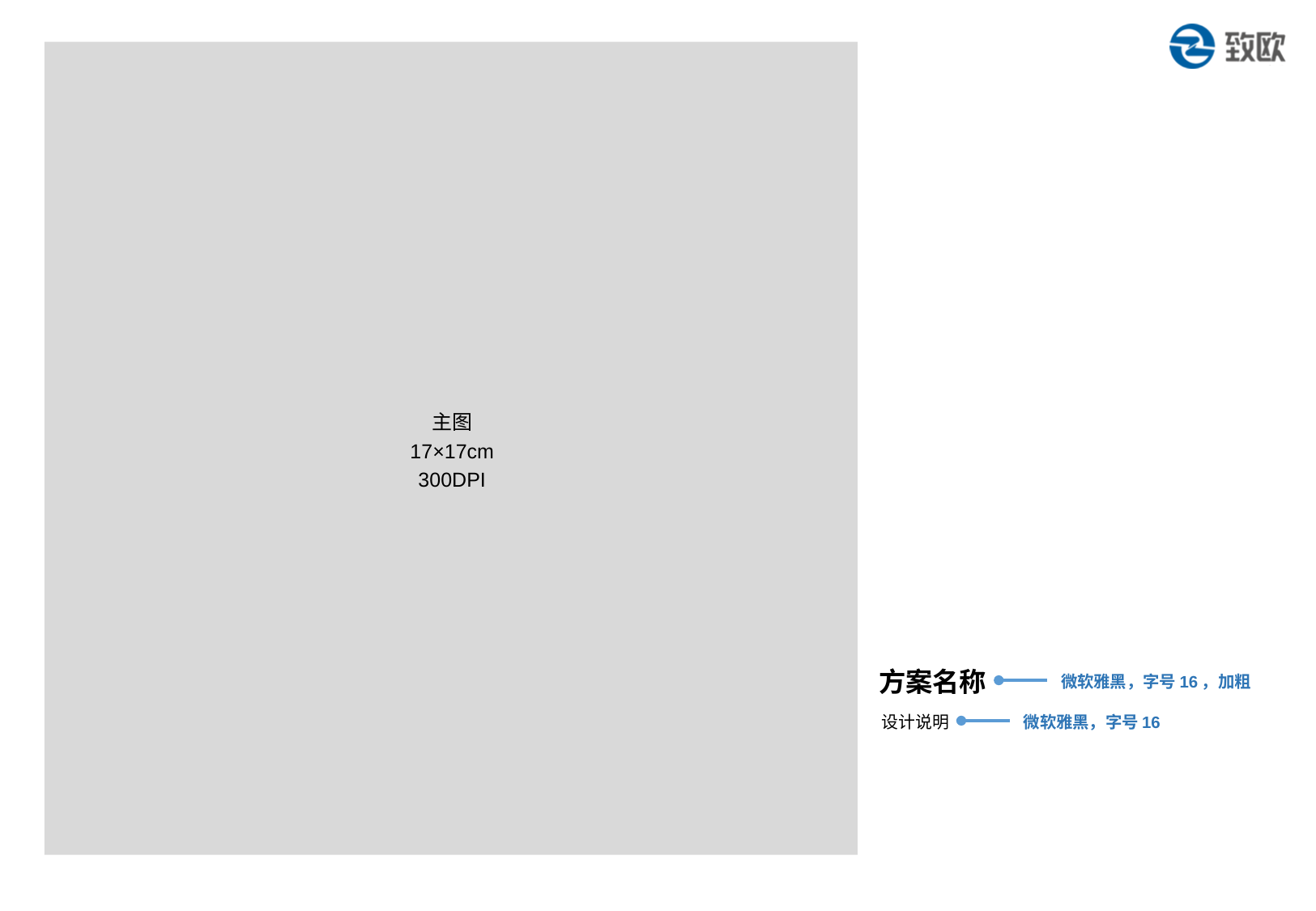

主图
17×17cm
300DPI
方案名称
微软雅黑，字号16，加粗
设计说明
微软雅黑，字号16